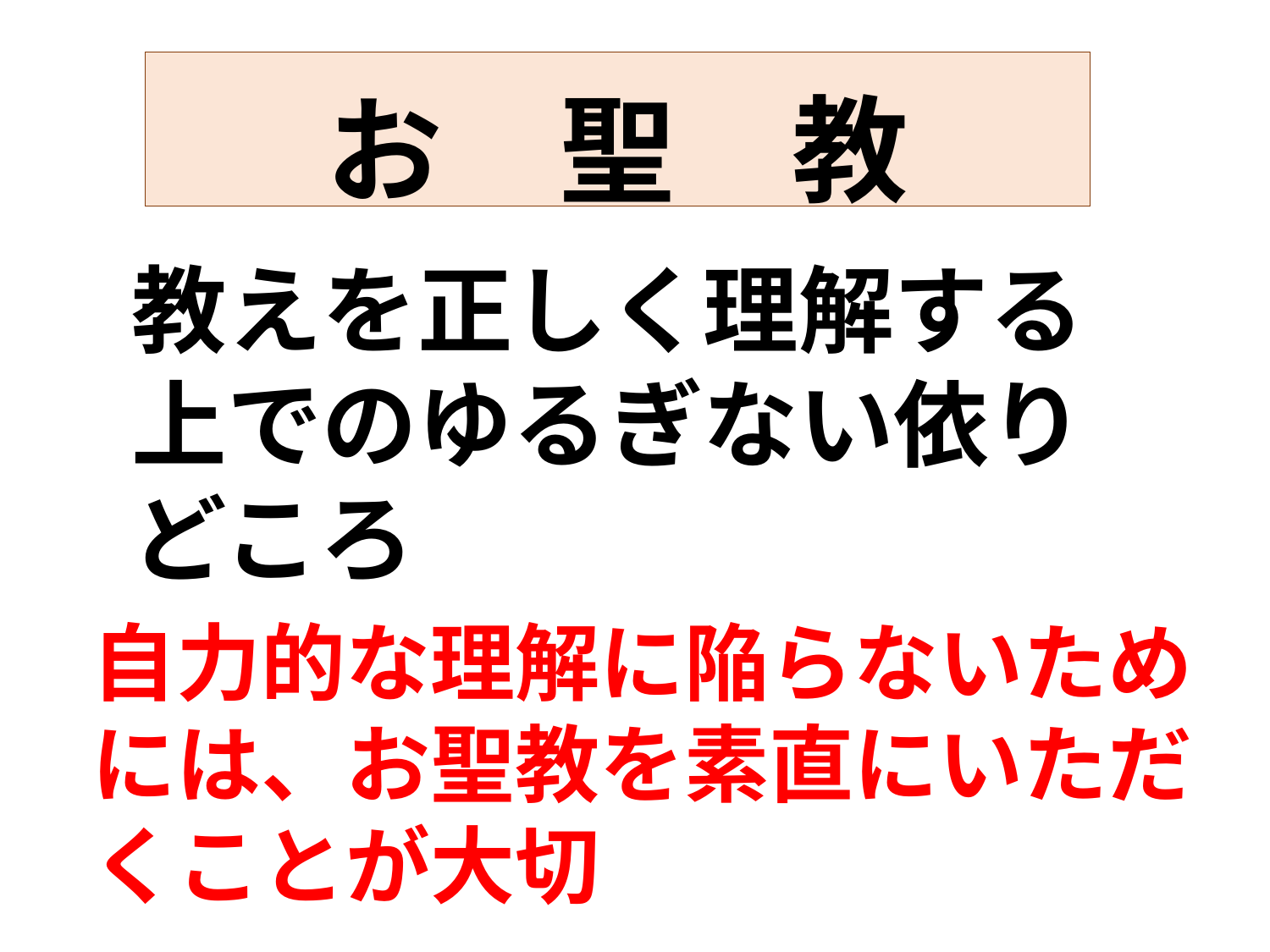

お　聖　教
教えを正しく理解する上でのゆるぎない依りどころ
自力的な理解に陥らないためには、お聖教を素直にいただくことが大切